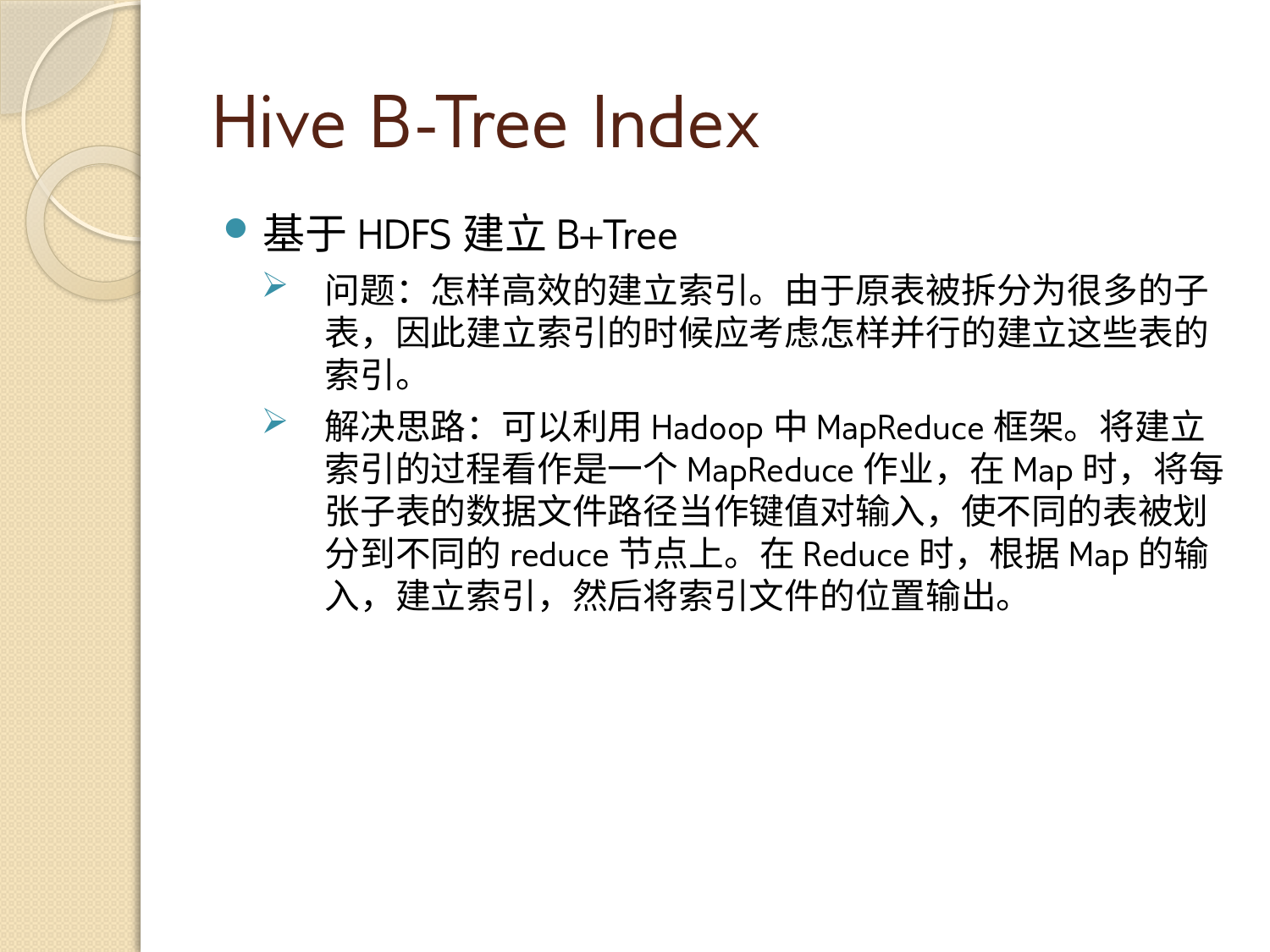

# Hive B-Tree Index
基于HDFS建立B+Tree
问题：怎样高效的建立索引。由于原表被拆分为很多的子表，因此建立索引的时候应考虑怎样并行的建立这些表的索引。
解决思路：可以利用Hadoop中MapReduce框架。将建立索引的过程看作是一个MapReduce作业，在Map时，将每张子表的数据文件路径当作键值对输入，使不同的表被划分到不同的reduce节点上。在Reduce时，根据Map的输入，建立索引，然后将索引文件的位置输出。